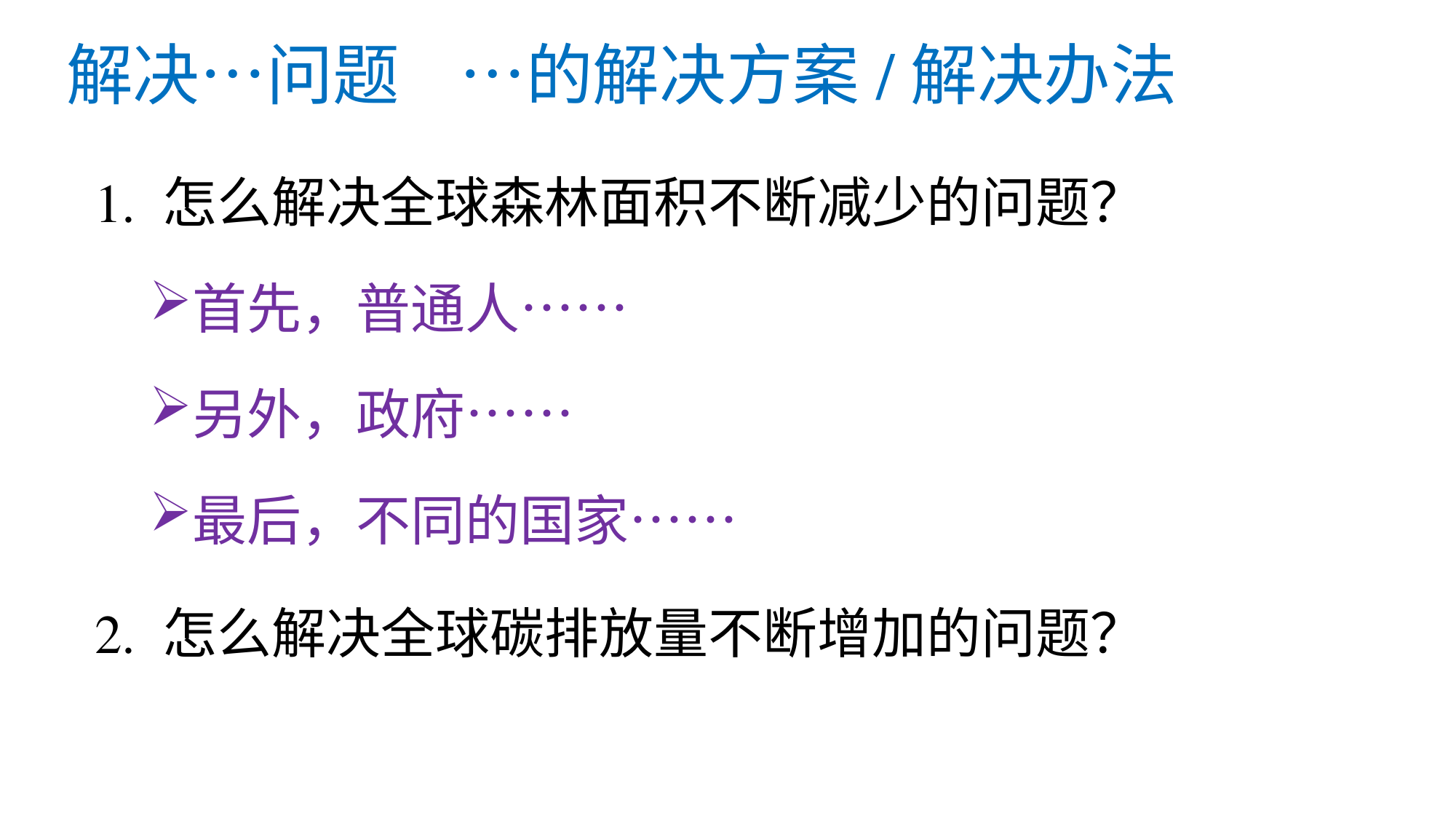

# 解决…问题    …的解决方案/解决办法
1. 怎么解决全球森林面积不断减少的问题？
首先，普通人……
另外，政府……
最后，不同的国家……
2. 怎么解决全球碳排放量不断增加的问题？